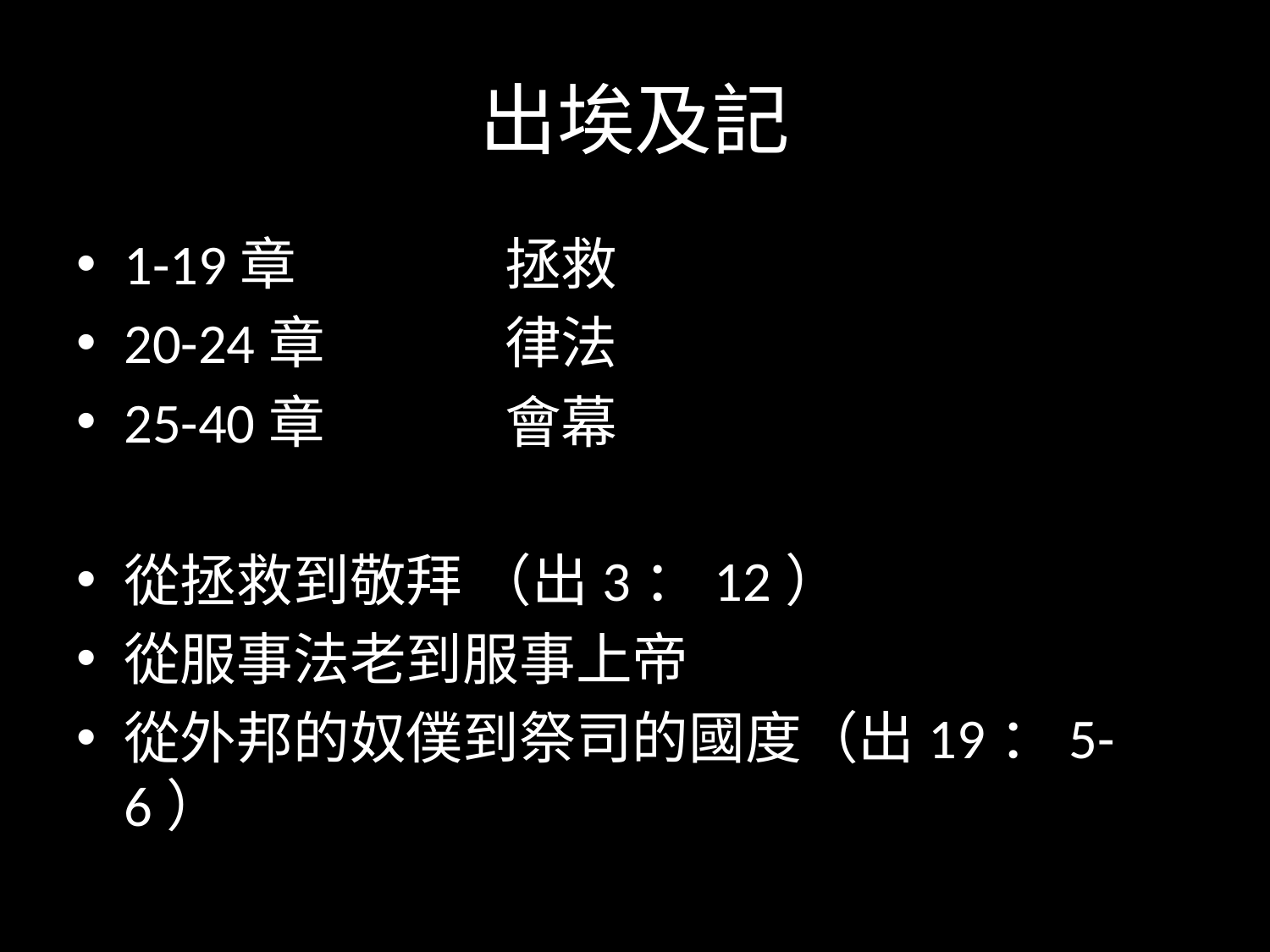

# 出埃及記
1-19章		拯救
20-24章		律法
25-40章		會幕

從拯救到敬拜 （出3：12）
從服事法老到服事上帝
從外邦的奴僕到祭司的國度（出19：5-6）